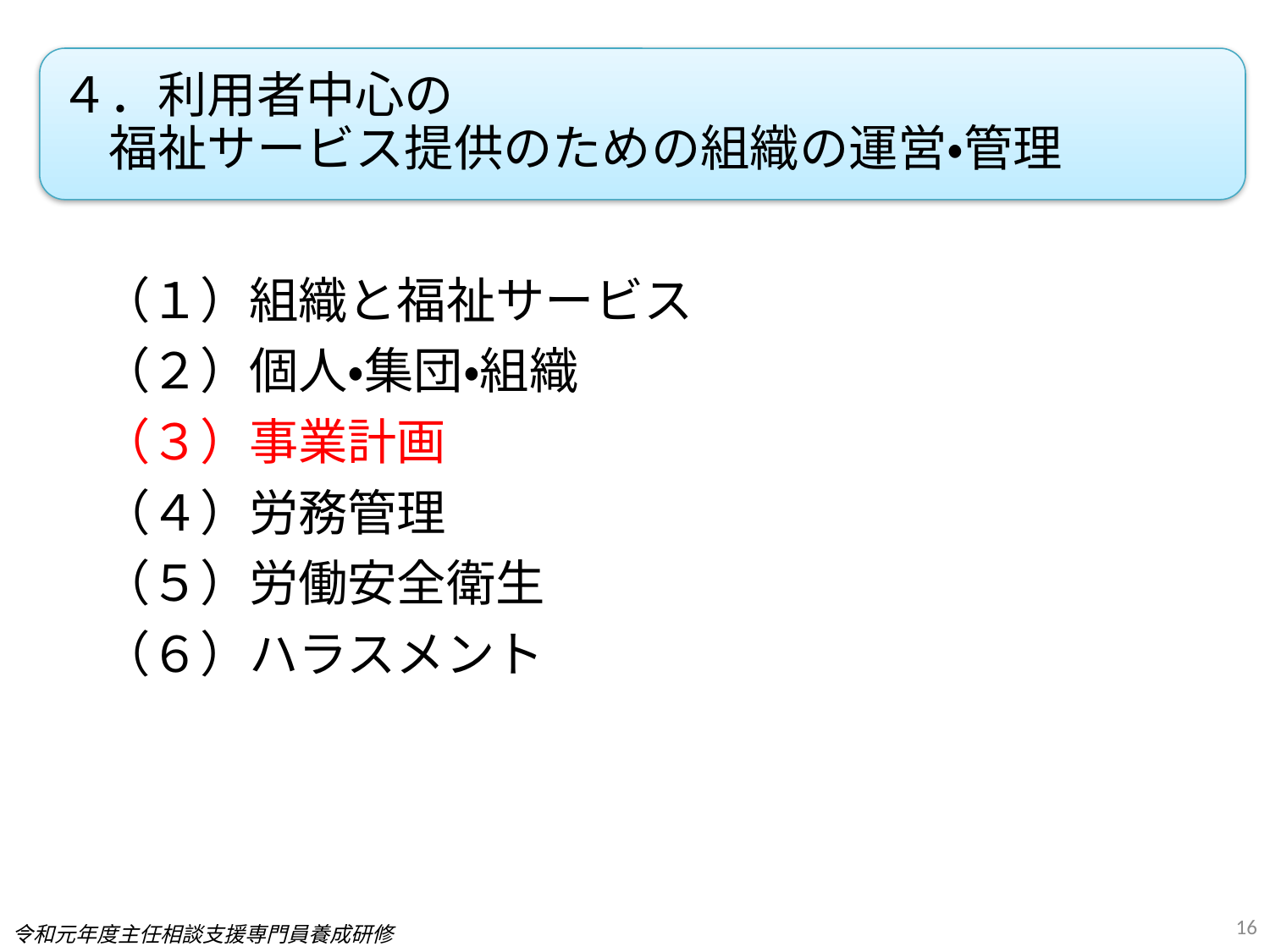

４．利用者中心の
　福祉サービス提供のための組織の運営・管理
（１）組織と福祉サービス
（２）個人・集団・組織
（３）事業計画
（４）労務管理
（５）労働安全衛生
（６）ハラスメント

16
令和元年度主任相談支援専門員養成研修